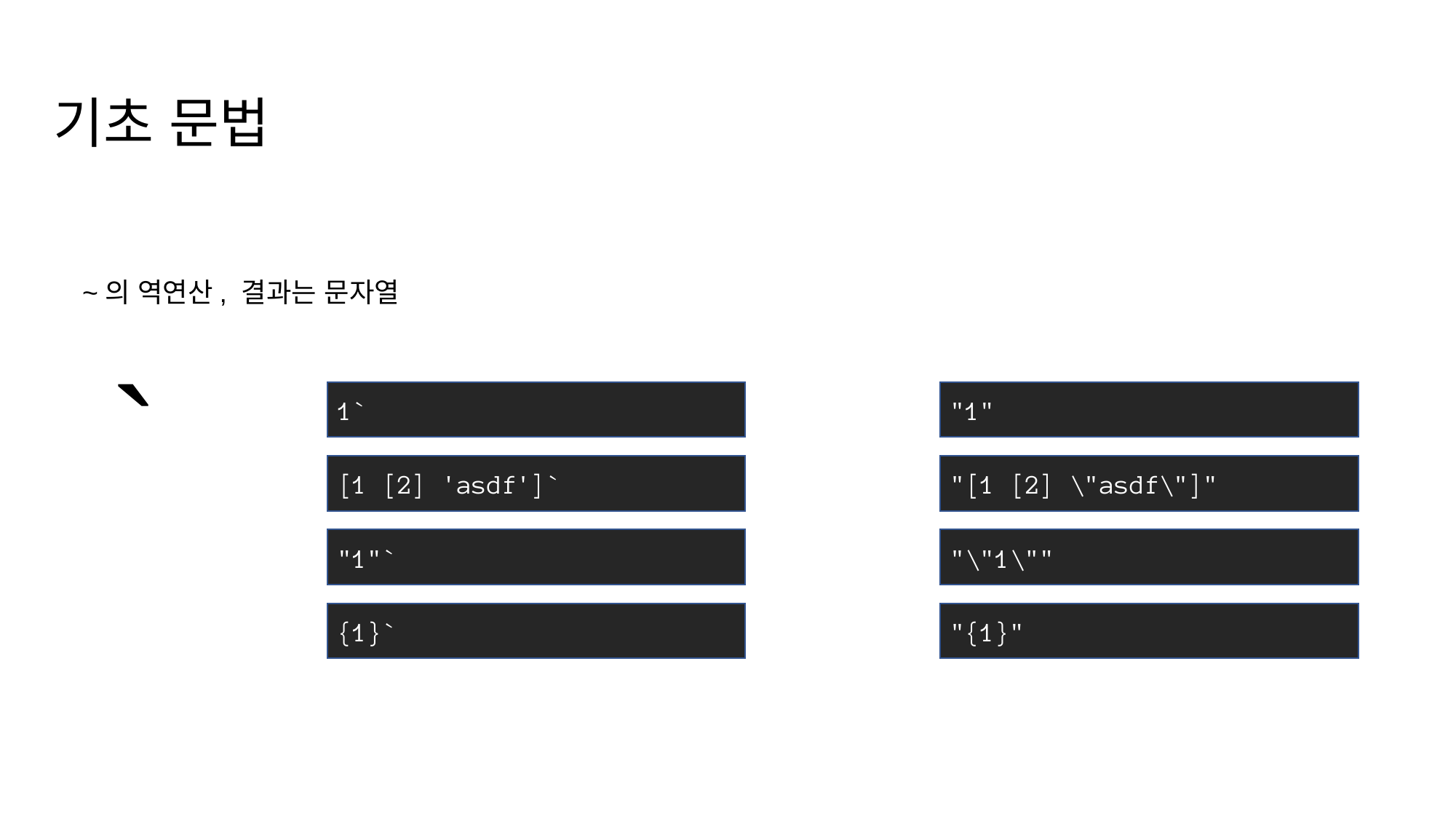

기초 문법
`
~의 역연산, 결과는 문자열
1`
"1"
[1 [2] 'asdf']`
"[1 [2] \"asdf\"]"
"1"`
"\"1\""
{1}`
"{1}"